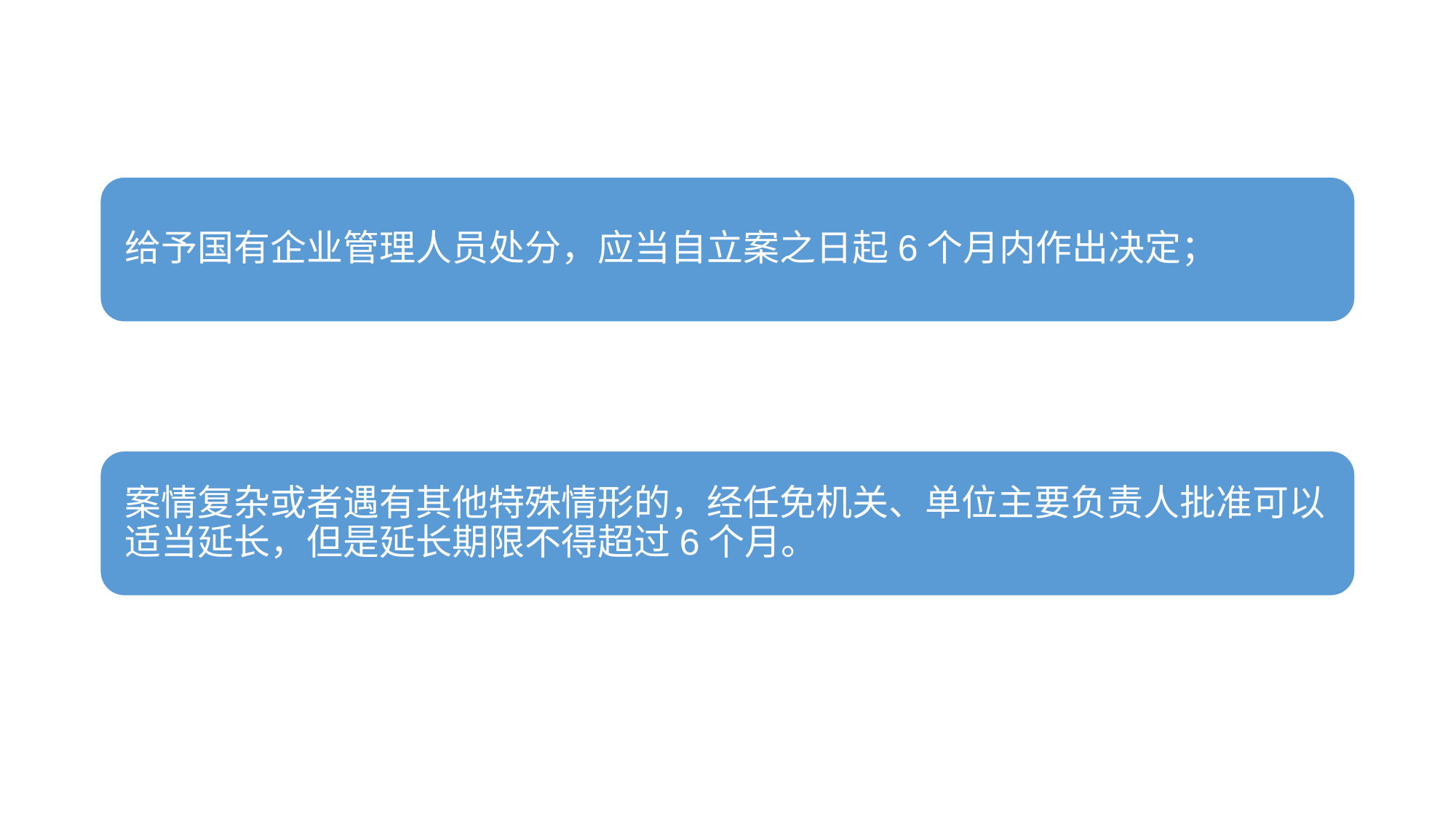

#
给予国有企业管理人员处分，应当自立案之日起6个月内作出决定；

案情复杂或者遇有其他特殊情形的，经任免机关、单位主要负责人批准可以适当延长，但是延长期限不得超过6个月。